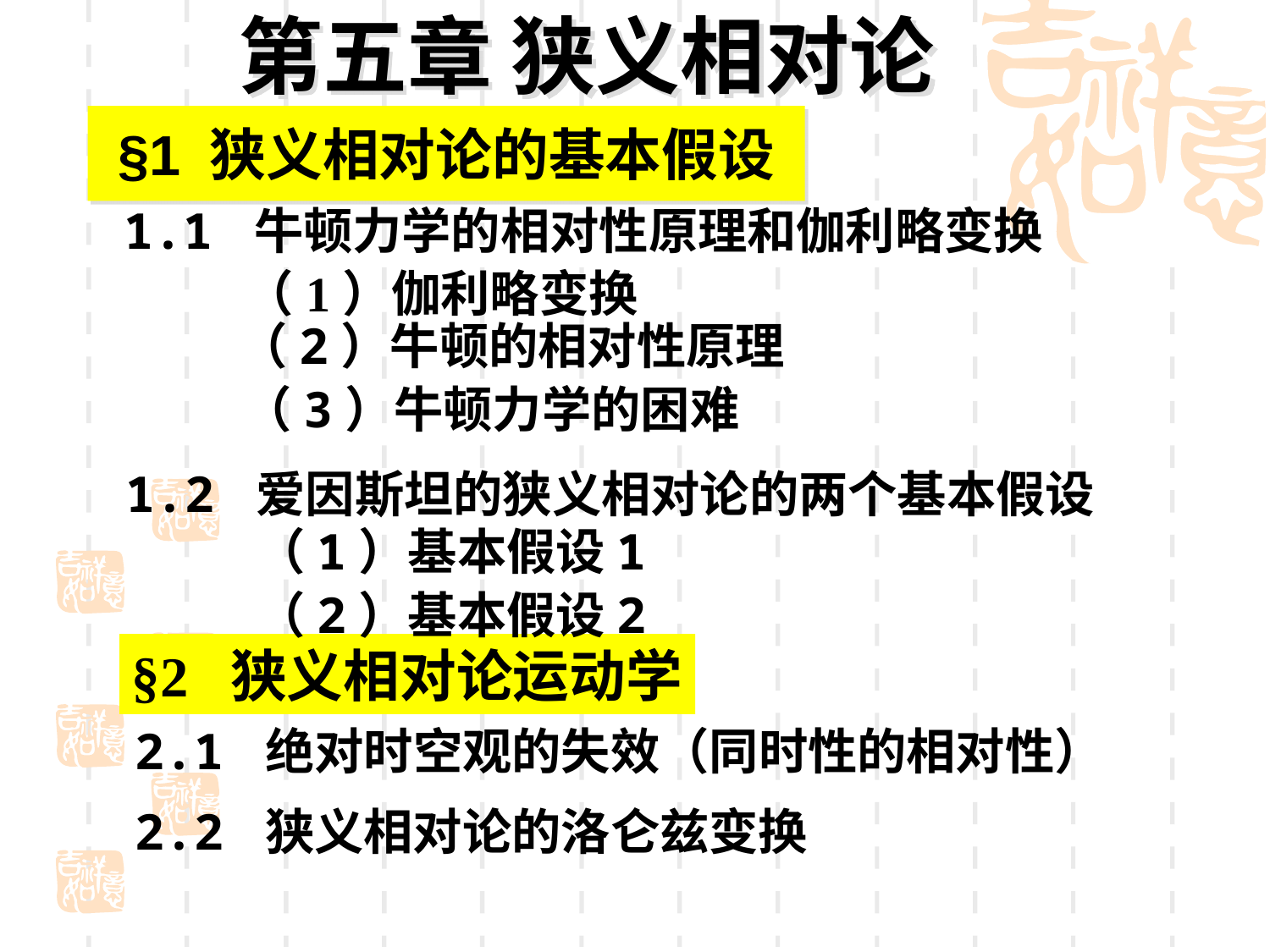

# 第五章 狭义相对论
§1 狭义相对论的基本假设
1.1 牛顿力学的相对性原理和伽利略变换
（1）伽利略变换
（2）牛顿的相对性原理
（3）牛顿力学的困难
1.2 爱因斯坦的狭义相对论的两个基本假设
（1）基本假设1
（2）基本假设2
§2  狭义相对论运动学
2.1 绝对时空观的失效（同时性的相对性）
2.2 狭义相对论的洛仑兹变换